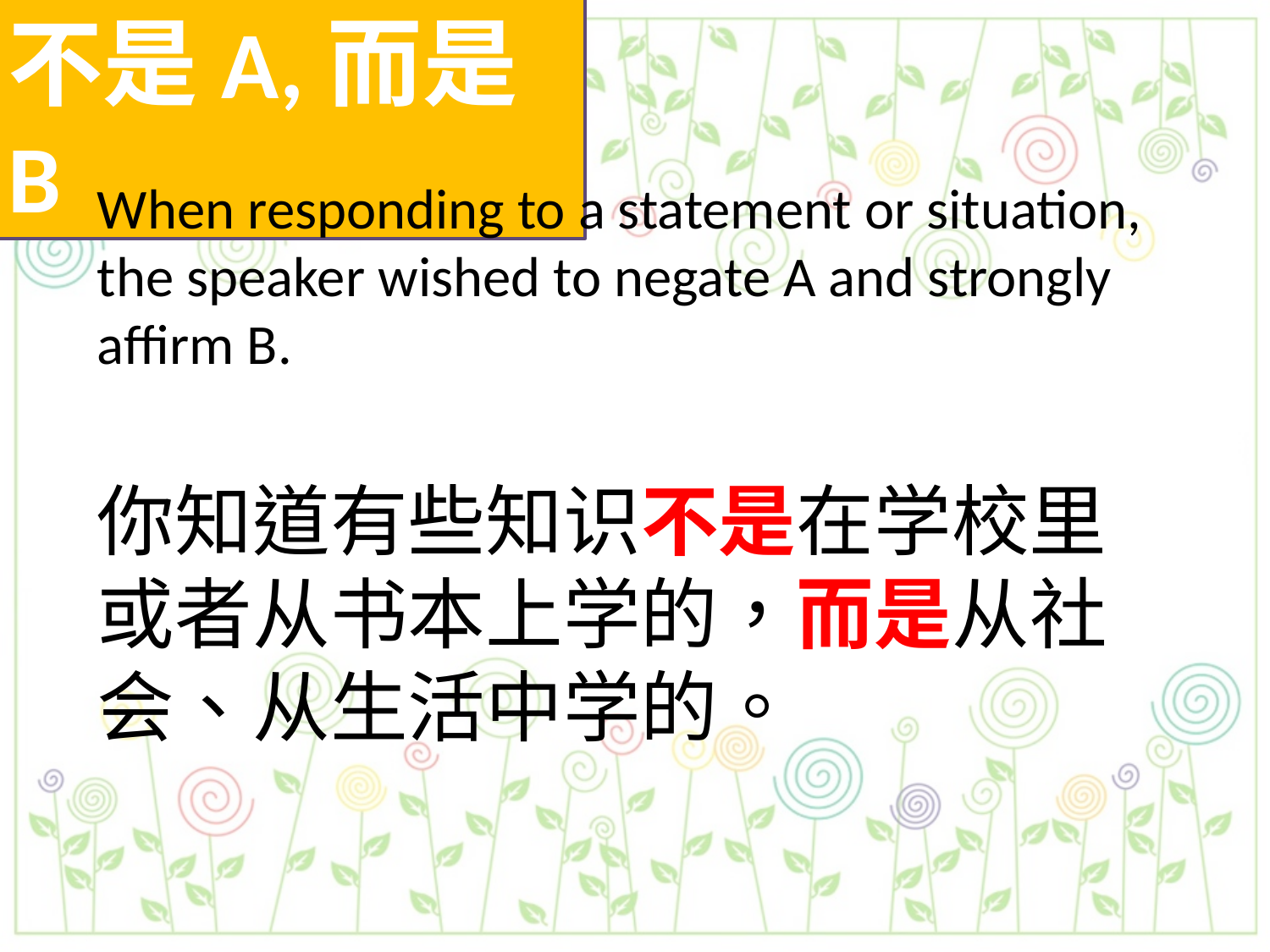

不是A,而是B
When responding to a statement or situation, the speaker wished to negate A and strongly affirm B.
你知道有些知识不是在学校里或者从书本上学的，而是从社会、从生活中学的。